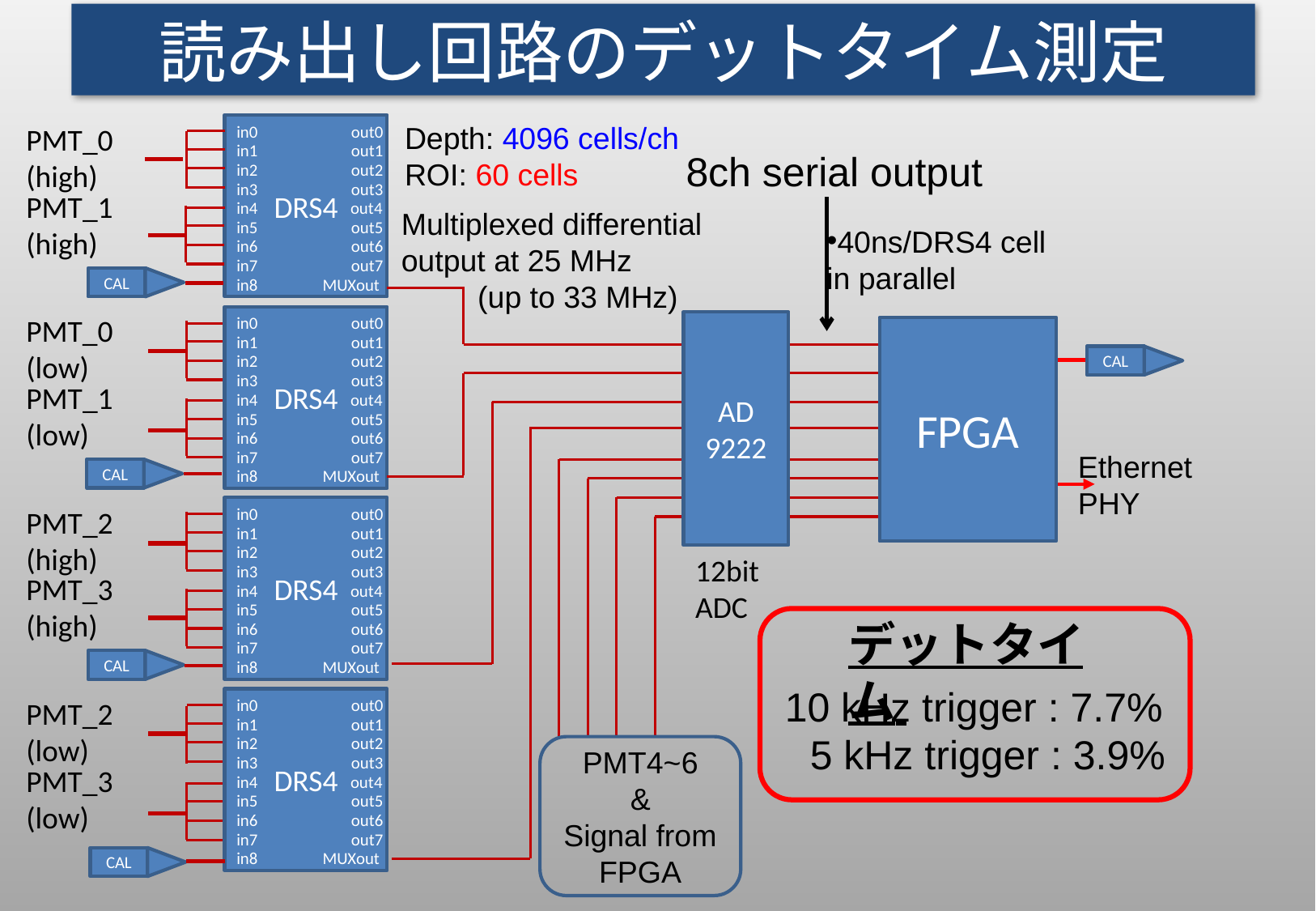

読み出し回路のデットタイム測定
Depth: 4096 cells/ch
ROI: 60 cells
PMT_0
(high)
DRS4
in0
out0
in1
out1
in2
out2
in3
out3
in4
out4
in5
out5
in6
out6
in7
out7
in8
MUXout
8ch serial output
PMT_1
(high)
Multiplexed differential
output at 25 MHz
         (up to 33 MHz)
40ns/DRS4 cell
in parallel

CAL
PMT_0
(low)
in0
out0
in1
out1
in2
out2
in3
out3
in4
out4
in5
out5
in6
out6
in7
out7
in8
out8
DRS4
in0
out0
in1
out1
in2
out2
in3
out3
in4
out4
in5
out5
in6
out6
in7
out7
in8
MUXout
AD
9222
FPGA

CAL
PMT_1
(low)
Ethernet
PHY

CAL
PMT_2
(high)
DRS4
in0
out0
in1
out1
in2
out2
in3
out3
in4
out4
in5
out5
in6
out6
in7
out7
in8
MUXout
12bit
ADC
PMT_3
(high)

デットタイム

CAL
  10 kHz trigger : 7.7%
PMT_2
(low)
DRS4
in0
out0
in1
out1
in2
out2
in3
out3
in4
out4
in5
out5
in6
out6
in7
out7
in8
MUXout
5 kHz trigger : 3.9%
PMT4~6
&
Signal from FPGA
PMT_3
(low)

CAL